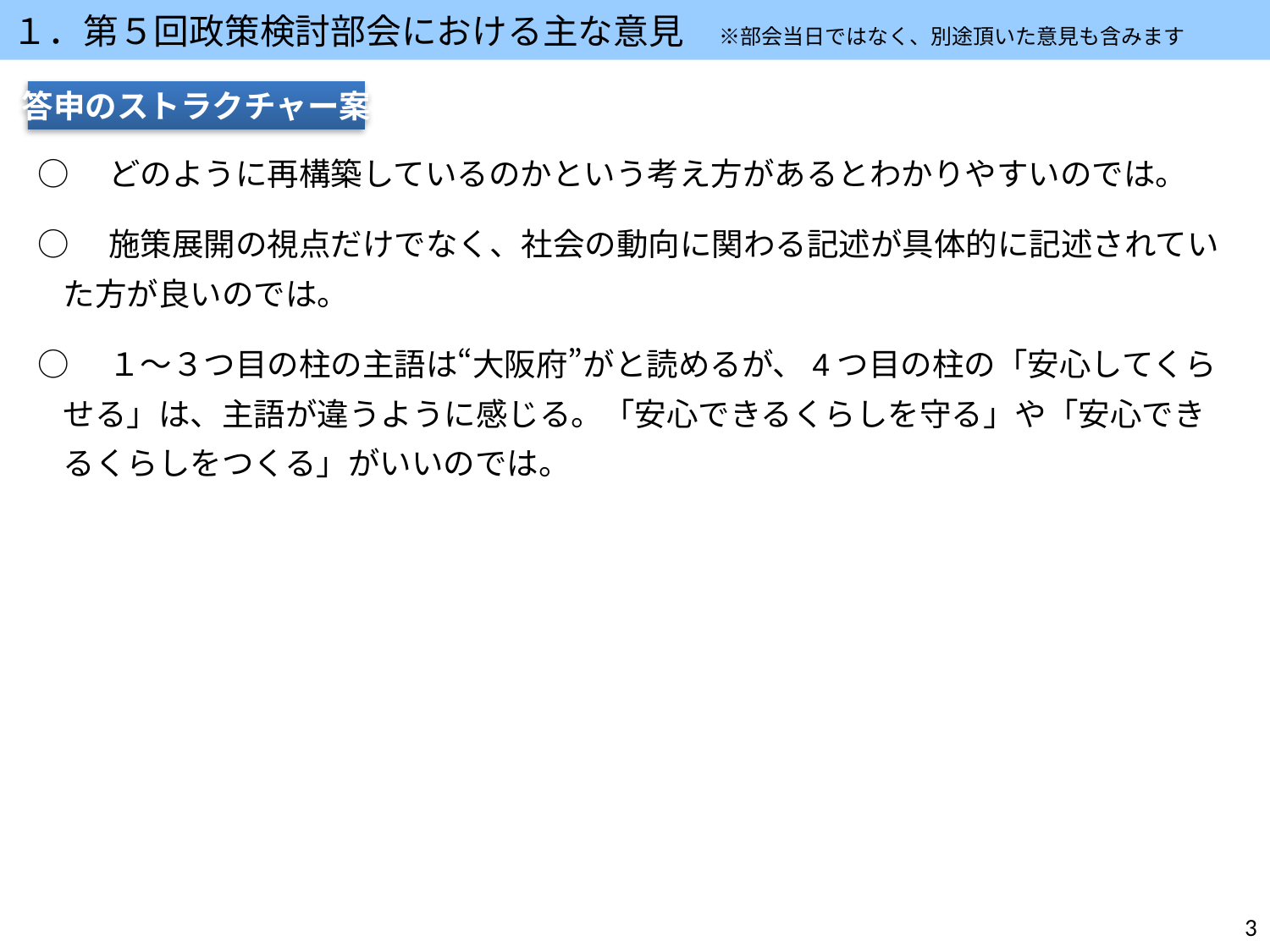

１．第５回政策検討部会における主な意見　※部会当日ではなく、別途頂いた意見も含みます
答申のストラクチャー案
○　どのように再構築しているのかという考え方があるとわかりやすいのでは。
○　施策展開の視点だけでなく、社会の動向に関わる記述が具体的に記述されていた方が良いのでは。
○　１～３つ目の柱の主語は“大阪府”がと読めるが、4つ目の柱の「安心してくらせる」は、主語が違うように感じる。「安心できるくらしを守る」や「安心できるくらしをつくる」がいいのでは。
3